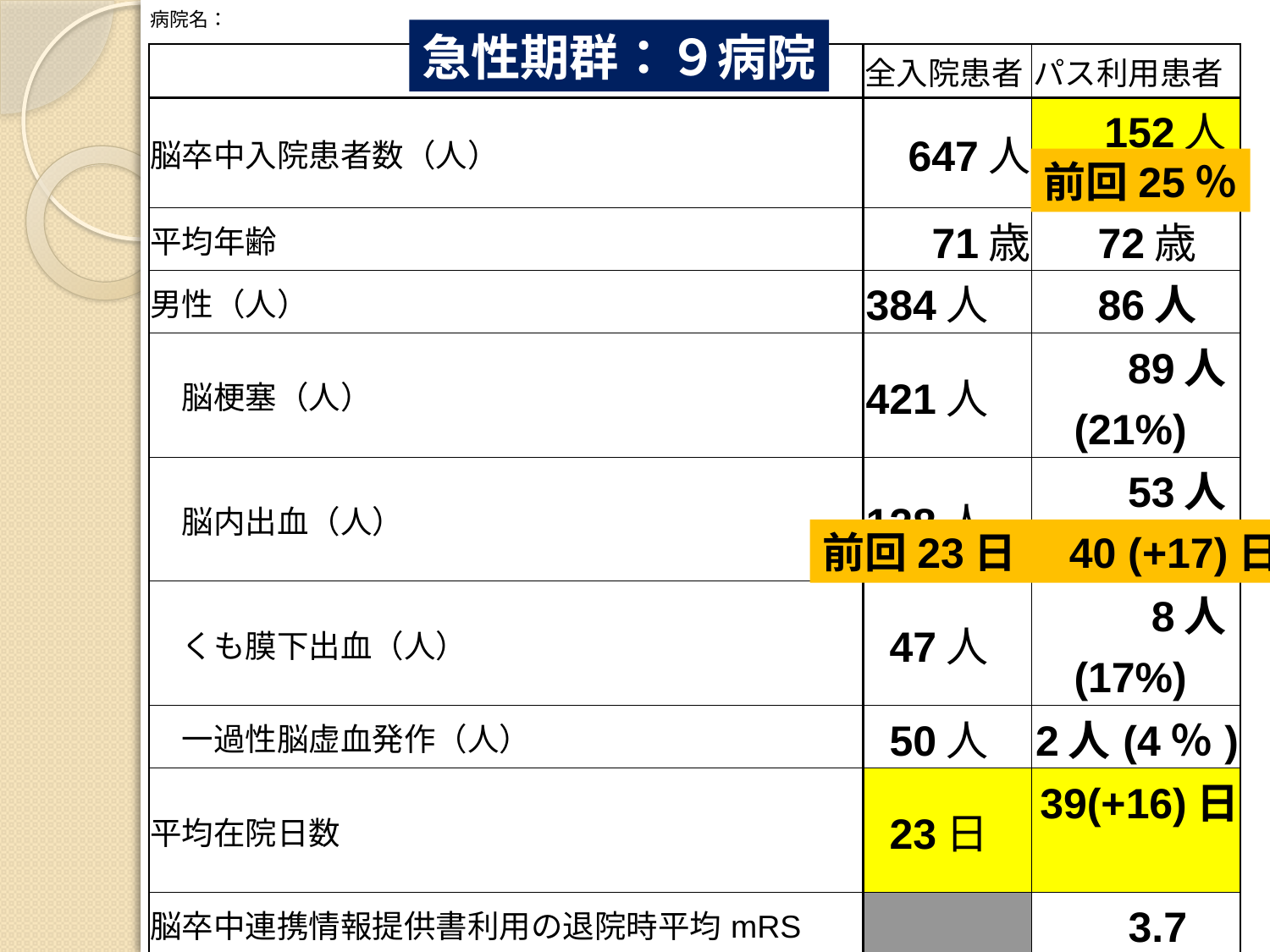

| 病院名： |  |  |
| --- | --- | --- |
|  | 全入院患者 | パス利用患者 |
| 脳卒中入院患者数（人） | 647人 | 152人(23%) |
| 平均年齢 | 71歳 | 72歳 |
| 男性（人） | 384人 | 86人 |
| 脳梗塞（人） | 421人 | 89人(21%) |
| 脳内出血（人） | 128人 | 53人(41%) |
| くも膜下出血（人） | 47人 | 8人(17%) |
| 一過性脳虚血発作（人） | 50人 | 2人(4％) |
| 平均在院日数 | 23日 | 39(+16)日 |
| 脳卒中連携情報提供書利用の退院時平均mRS |  | 3.7 |
| 転帰：急性期病院・診療所へ転院数 | 14人 | 0 |
| 転帰：回復期病院へ転院数 | 133人 | 144人(-%) |
| 転帰：維持期病院へ転院数 | 19人 | 2人(10%) |
| 転帰：維持期診療所へ転所数 | 12人 | 3人(25%) |
| 転帰：維持期老健へ転所数 | 9人 | 2人(22%) |
| 転帰：在宅復帰患者数 | 373人 | 1(0.2%) |
| 転帰：死亡数 | 44人 | 0 |
急性期群：９病院
前回25％
前回23日　40 (+17)日